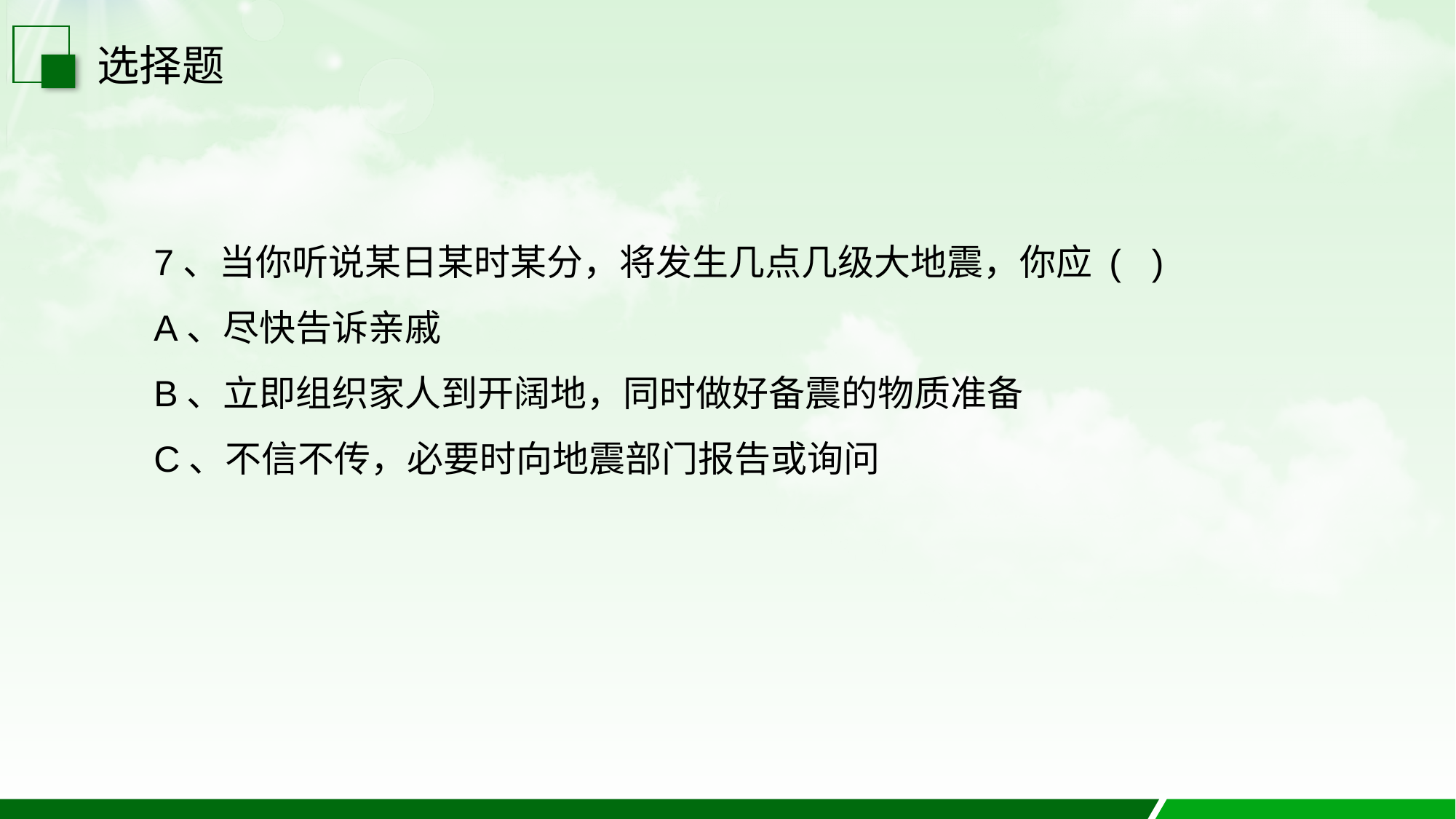

选择题
7、当你听说某日某时某分，将发生几点几级大地震，你应 (   )
A、尽快告诉亲戚
B、立即组织家人到开阔地，同时做好备震的物质准备
C、不信不传，必要时向地震部门报告或询问